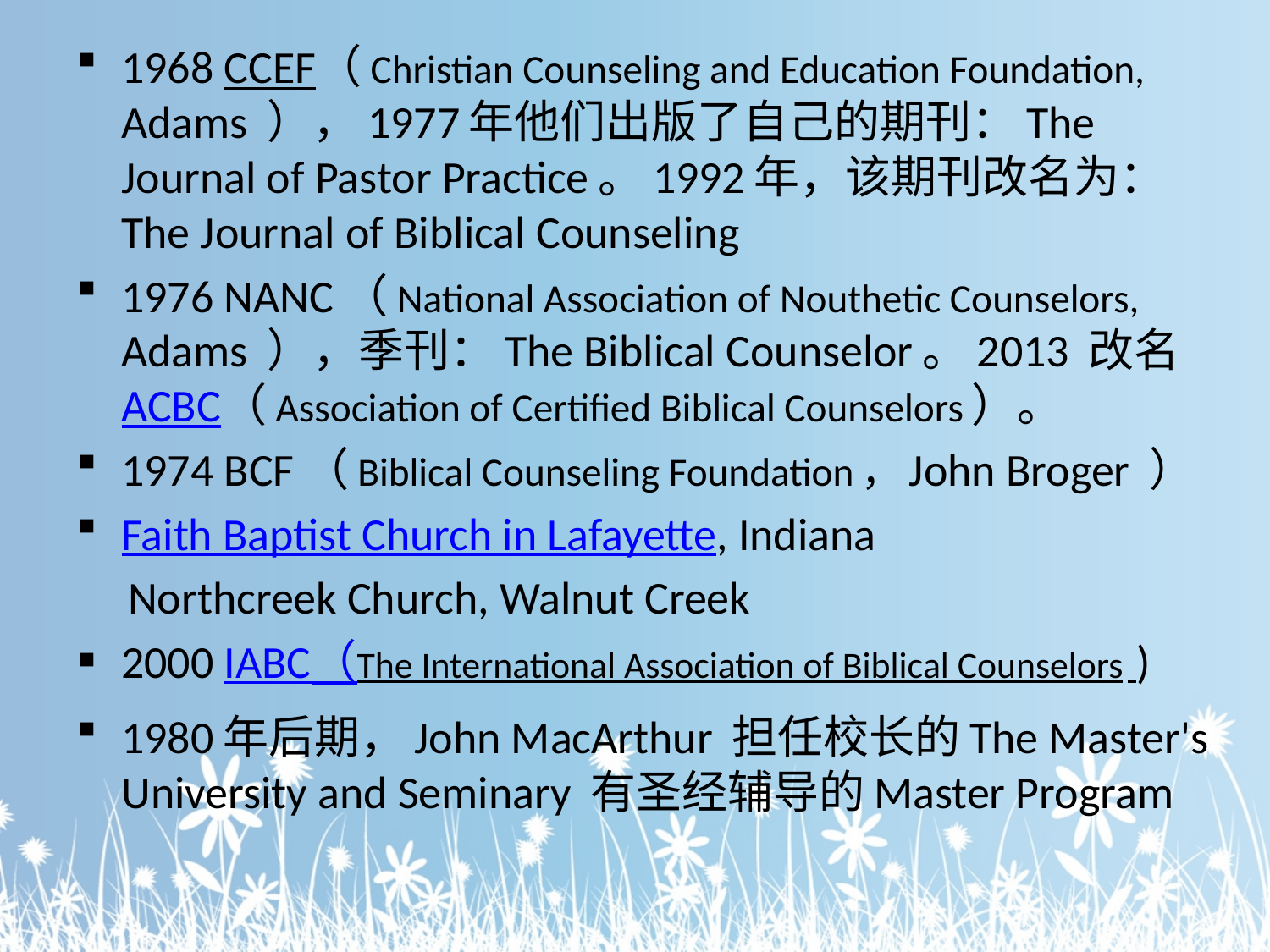

1968 CCEF（Christian Counseling and Education Foundation, Adams ），1977年他们出版了自己的期刊：The Journal of Pastor Practice。1992年，该期刊改名为：The Journal of Biblical Counseling
1976 NANC（National Association of Nouthetic Counselors, Adams ），季刊：The Biblical Counselor。2013 改名 ACBC（Association of Certified Biblical Counselors）。
1974 BCF（Biblical Counseling Foundation，John Broger ）
Faith Baptist Church in Lafayette, Indiana
     Northcreek Church, Walnut Creek
2000 IABC（The International Association of Biblical Counselors )
1980年后期，John MacArthur 担任校长的The Master's University and Seminary 有圣经辅导的Master Program